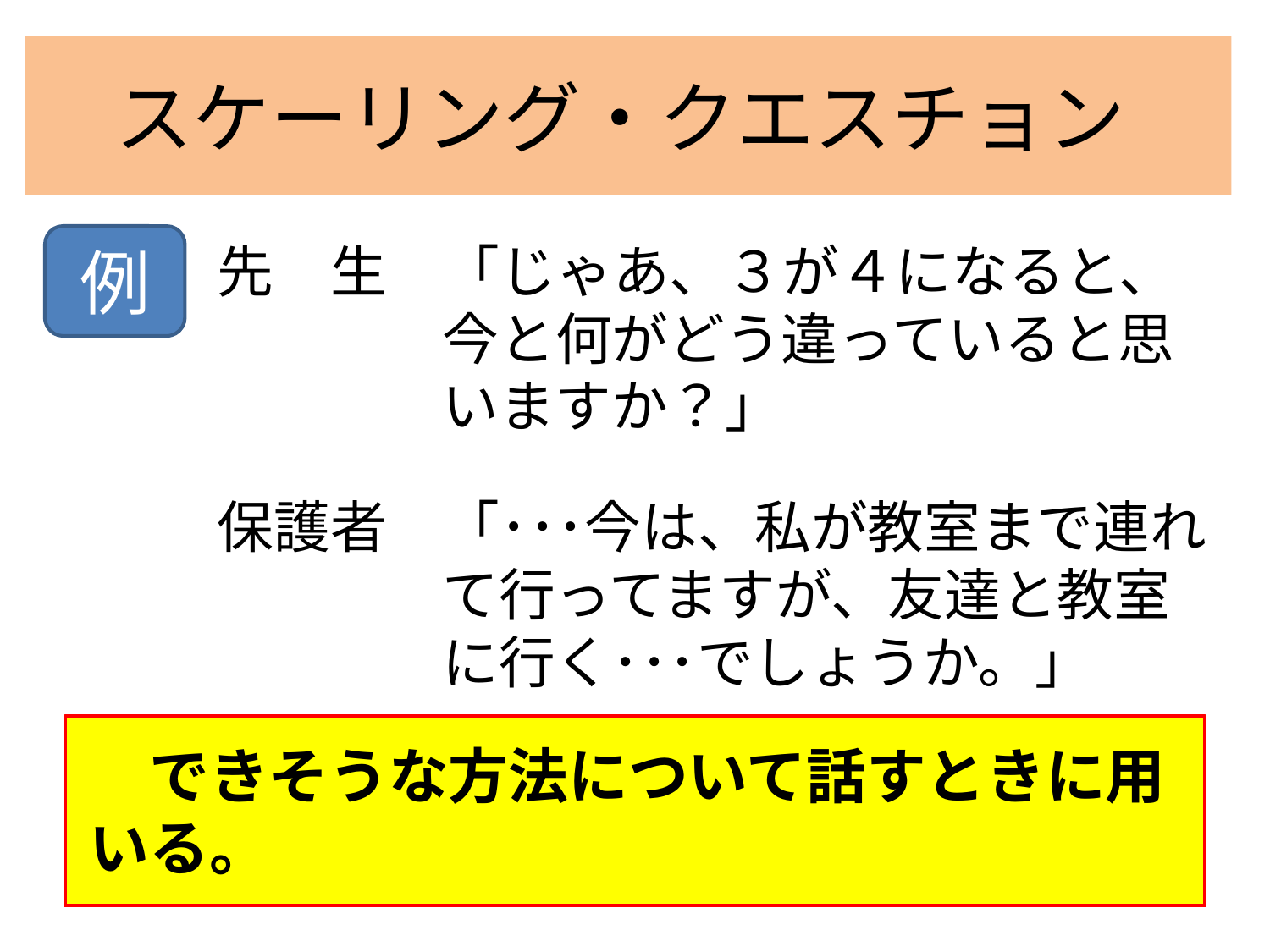

# スケーリング・クエスチョン
例
先　生　「じゃあ、３が４になると、今と何がどう違っていると思いますか？」
保護者　「･･･今は、私が教室まで連れて行ってますが、友達と教室に行く･･･でしょうか。」
　できそうな方法について話すときに用いる。